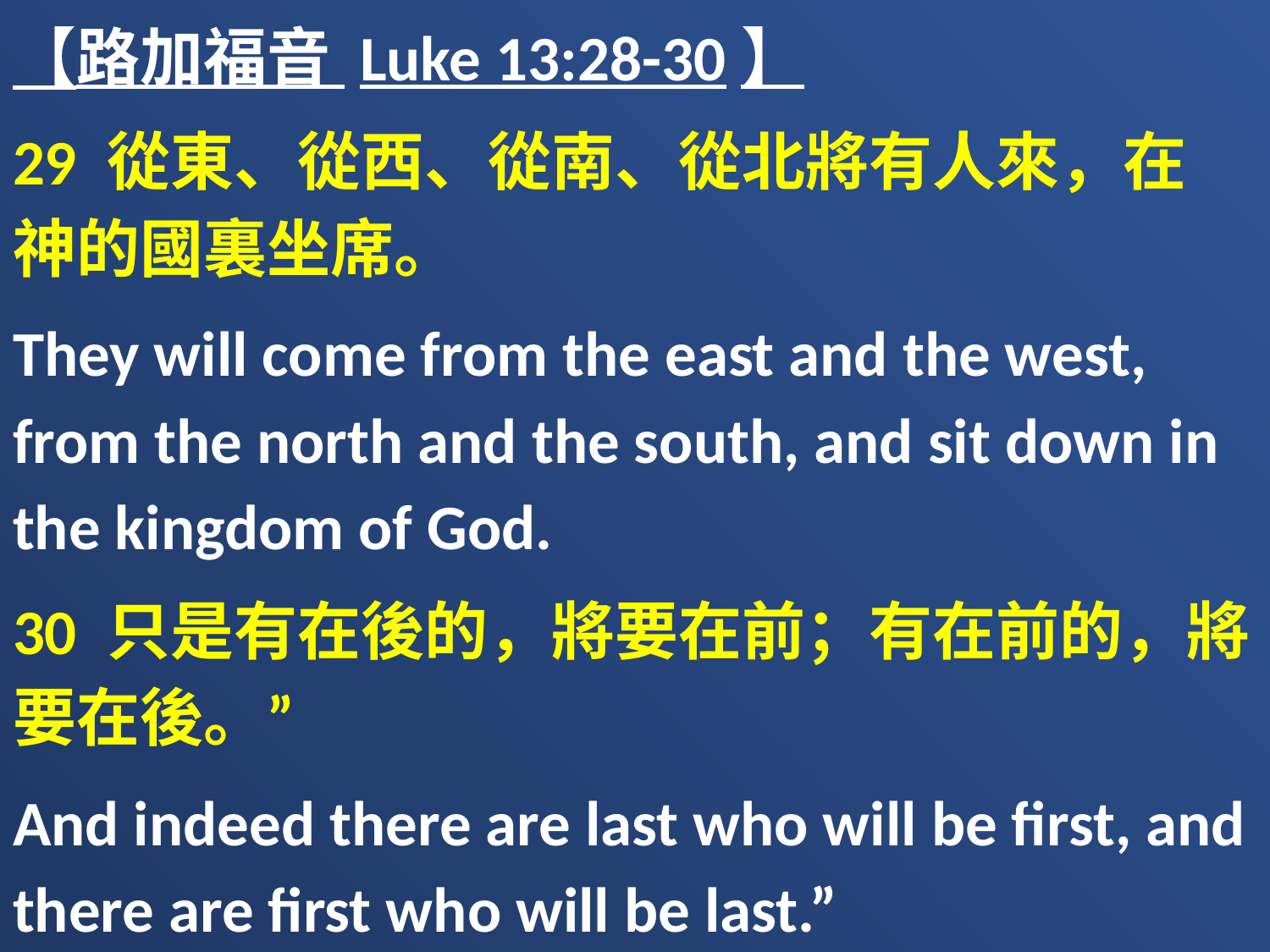

【路加福音 Luke 13:28-30】
29 從東、從西、從南、從北將有人來，在　神的國裏坐席。
They will come from the east and the west, from the north and the south, and sit down in the kingdom of God.
30 只是有在後的，將要在前；有在前的，將要在後。”
And indeed there are last who will be first, and there are first who will be last.”